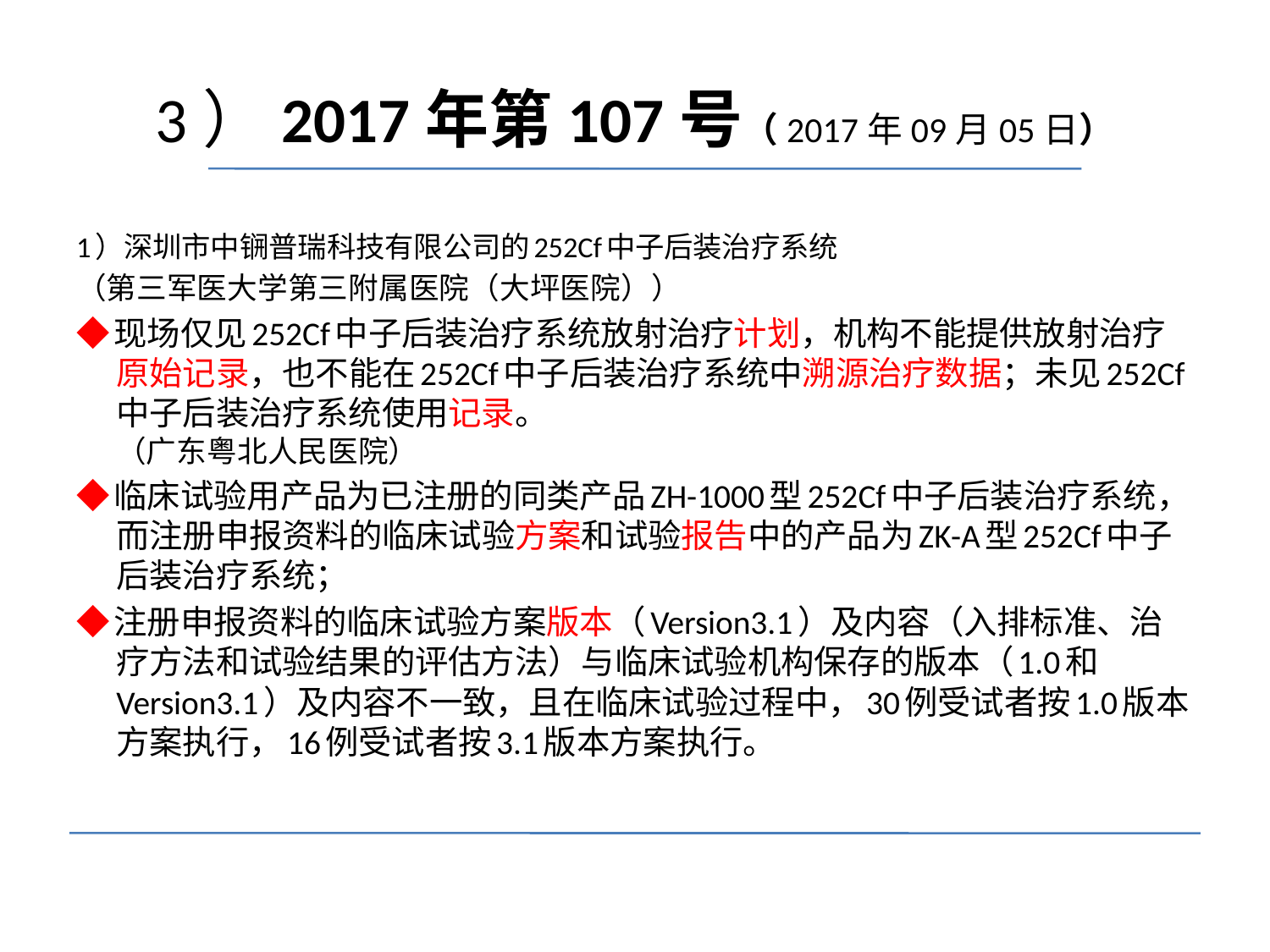

# 3）2017年第107号（2017年09月05日）
1）深圳市中锎普瑞科技有限公司的252Cf中子后装治疗系统
（第三军医大学第三附属医院（大坪医院））
◆现场仅见252Cf中子后装治疗系统放射治疗计划，机构不能提供放射治疗原始记录，也不能在252Cf中子后装治疗系统中溯源治疗数据；未见252Cf中子后装治疗系统使用记录。
（广东粤北人民医院）
◆临床试验用产品为已注册的同类产品ZH-1000型252Cf中子后装治疗系统，而注册申报资料的临床试验方案和试验报告中的产品为ZK-A型252Cf中子后装治疗系统；
◆注册申报资料的临床试验方案版本（Version3.1）及内容（入排标准、治疗方法和试验结果的评估方法）与临床试验机构保存的版本（1.0和Version3.1）及内容不一致，且在临床试验过程中，30例受试者按1.0版本方案执行，16例受试者按3.1版本方案执行。